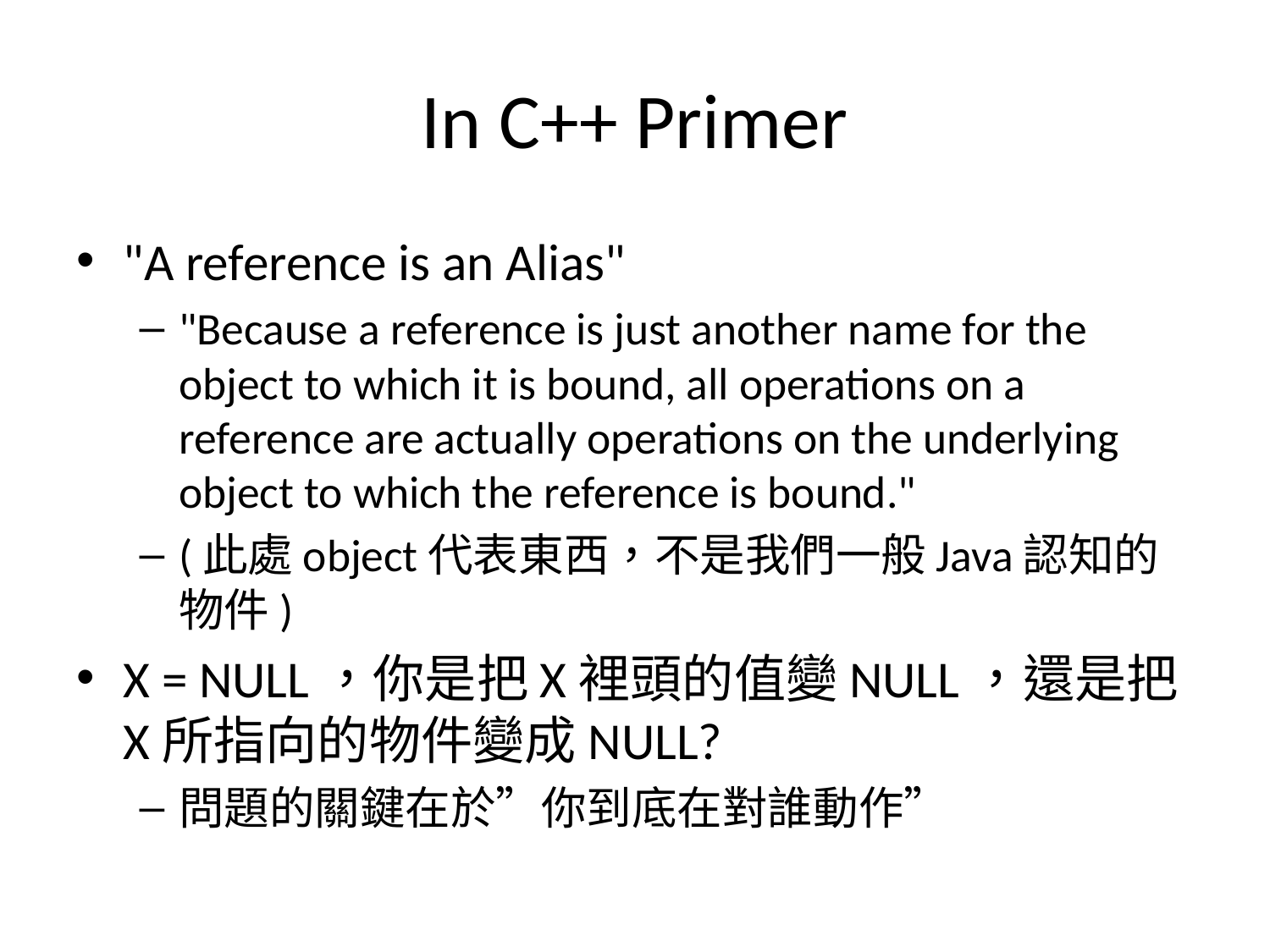

# In C++ Primer
"A reference is an Alias"
"Because a reference is just another name for the object to which it is bound, all operations on a reference are actually operations on the underlying object to which the reference is bound."
(此處object代表東西，不是我們一般Java認知的物件)
X = NULL，你是把X裡頭的值變NULL，還是把X所指向的物件變成NULL?
問題的關鍵在於”你到底在對誰動作”